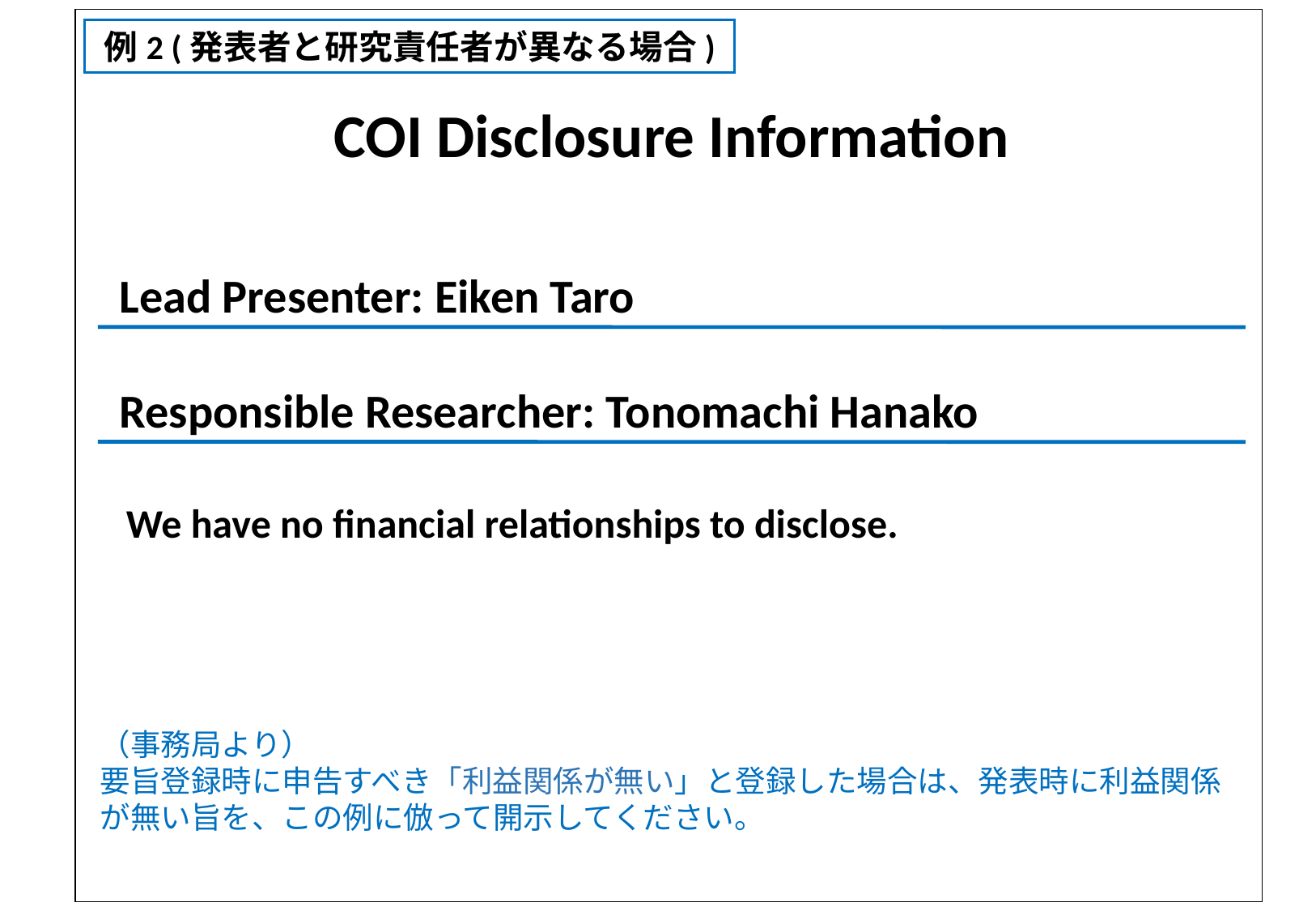

例2 (発表者と研究責任者が異なる場合)
# COI Disclosure Information
Lead Presenter: Eiken Taro
Responsible Researcher: Tonomachi Hanako
We have no financial relationships to disclose.
（事務局より）
要旨登録時に申告すべき「利益関係が無い」と登録した場合は、発表時に利益関係が無い旨を、この例に倣って開示してください。